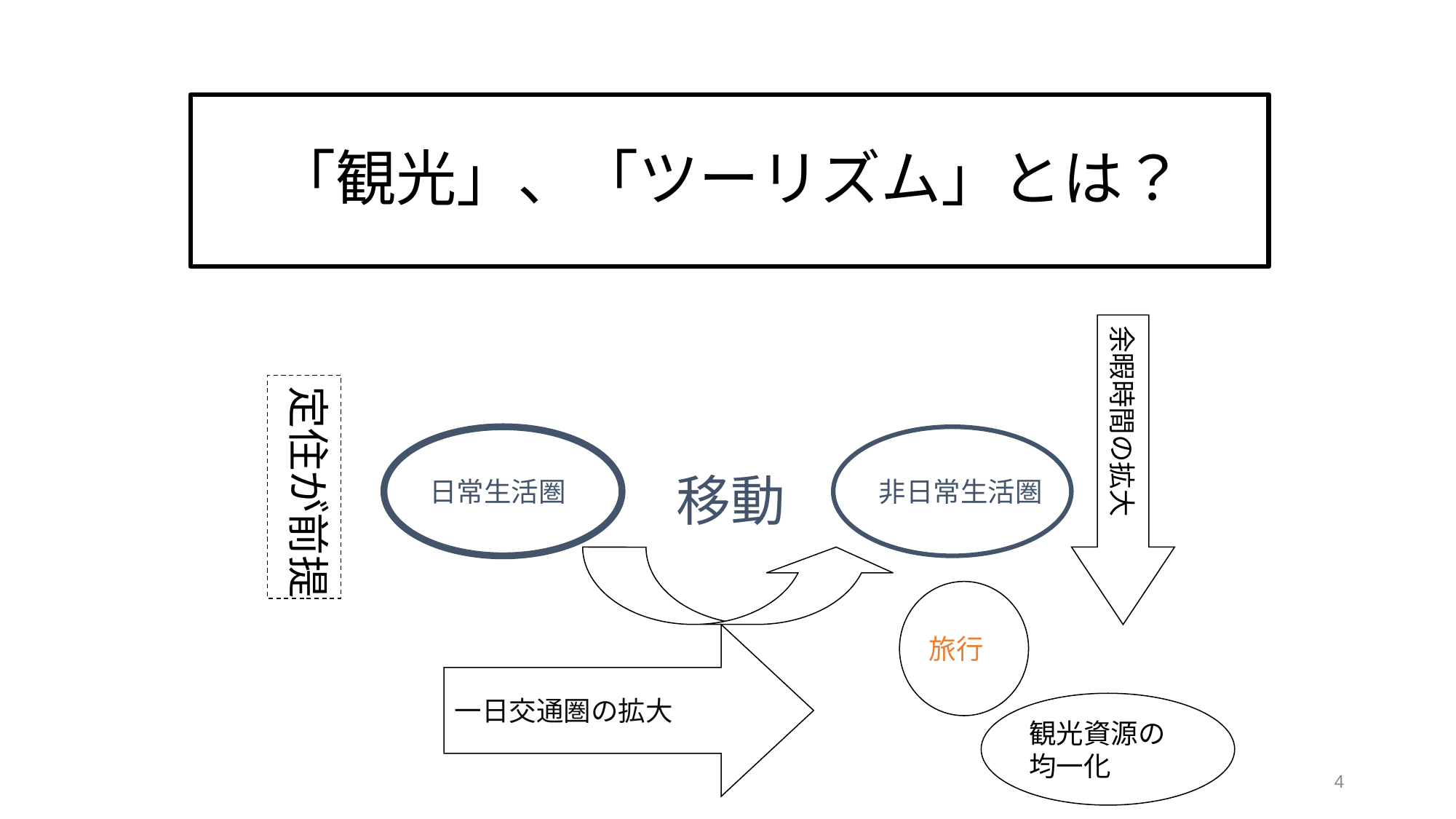

# 「観光」、「ツーリズム」とは？
余暇時間の拡大
定住が前提
日常生活圏
非日常生活圏
移動

旅行
一日交通圏の拡大
観光資源の
均一化
4